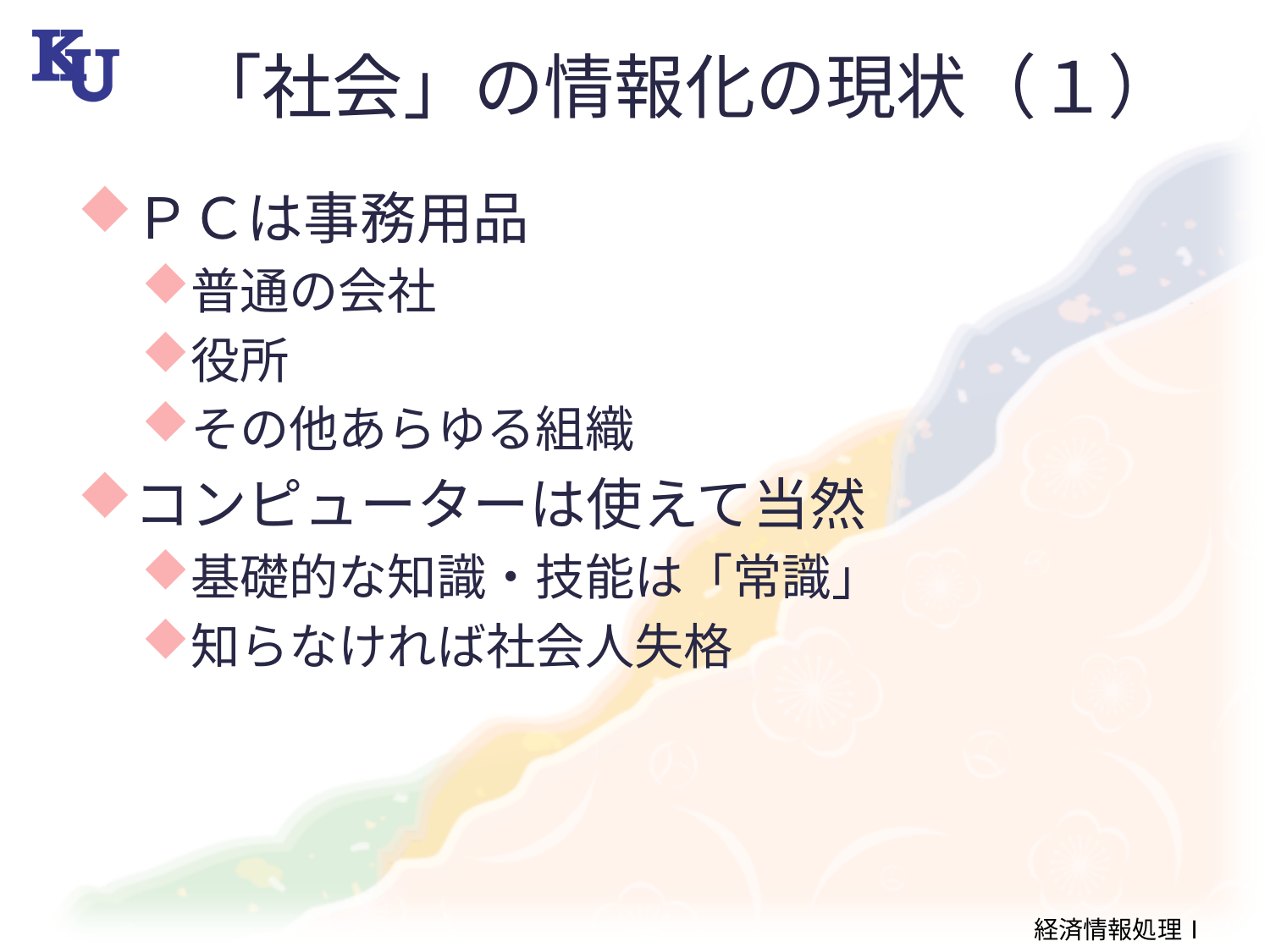

# 「社会」の情報化の現状（１）
ＰＣは事務用品
普通の会社
役所
その他あらゆる組織
コンピューターは使えて当然
基礎的な知識・技能は「常識」
知らなければ社会人失格